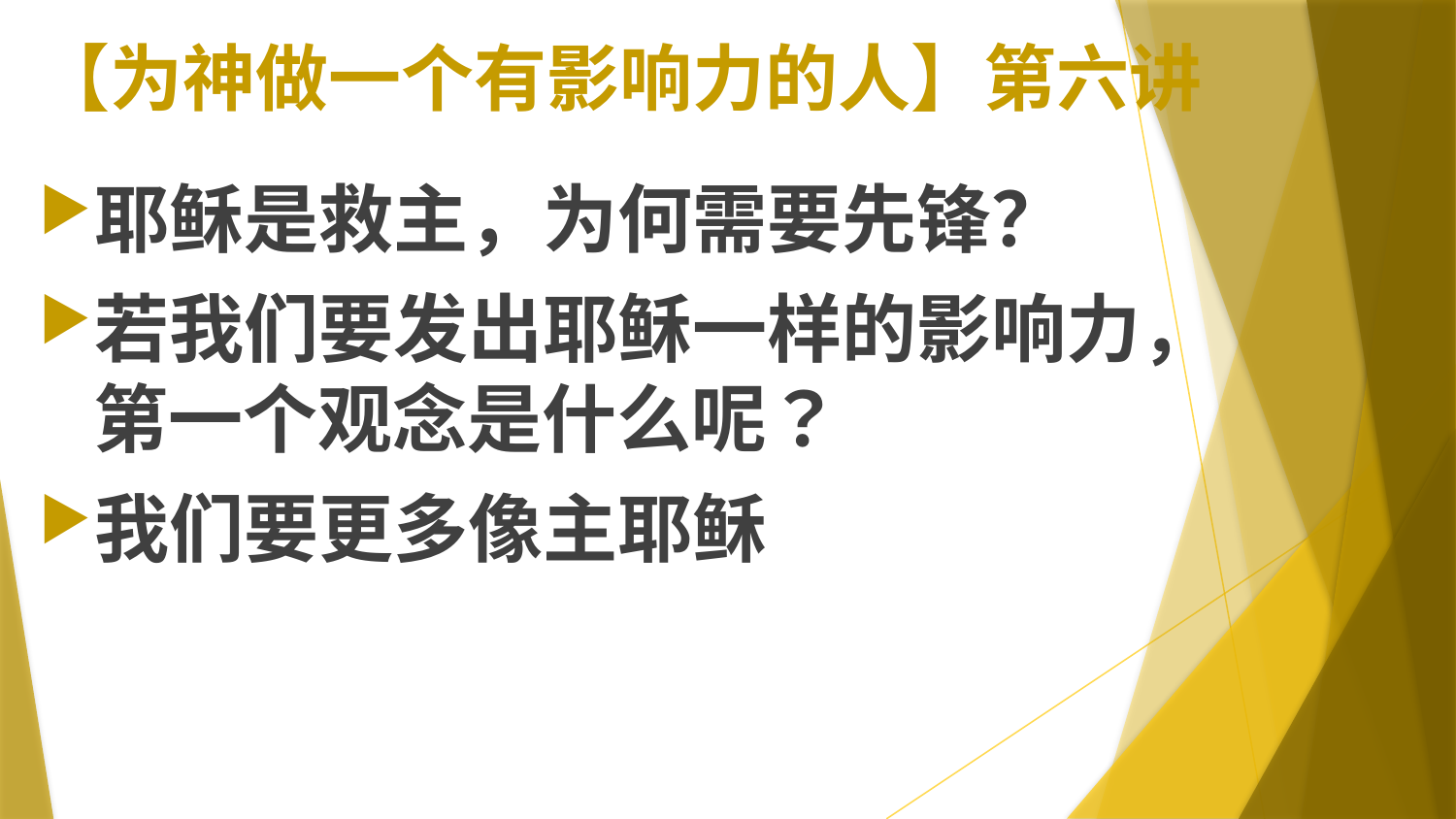

# 【为神做一个有影响力的人】第六讲
耶稣是救主，为何需要先锋？
若我们要发出耶稣一样的影响力，第一个观念是什么呢？
我们要更多像主耶稣